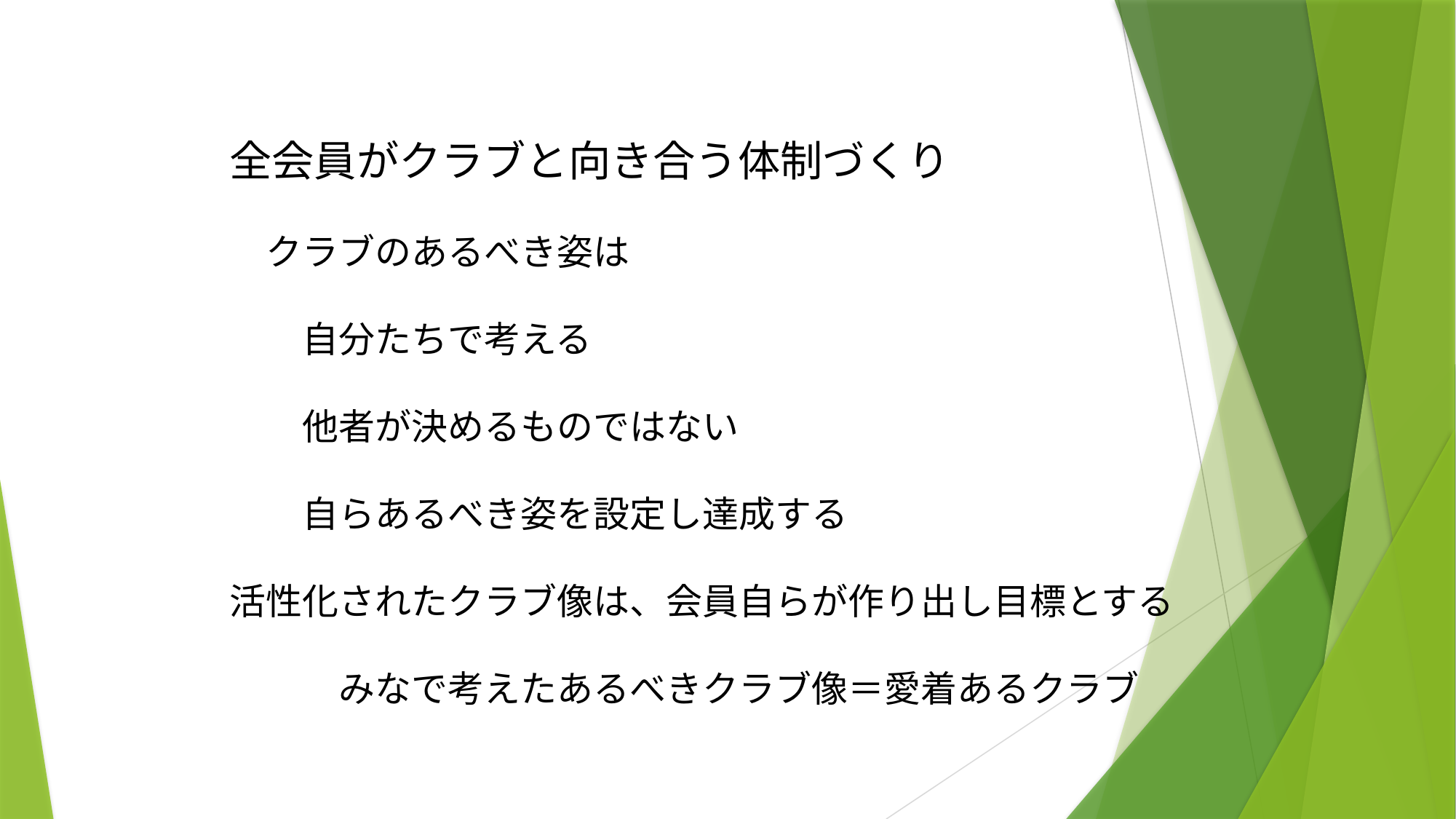

全会員がクラブと向き合う体制づくり

　クラブのあるべき姿は

　　自分たちで考える

　　他者が決めるものではない

　　自らあるべき姿を設定し達成する

活性化されたクラブ像は、会員自らが作り出し目標とする

　　　みなで考えたあるべきクラブ像＝愛着あるクラブ